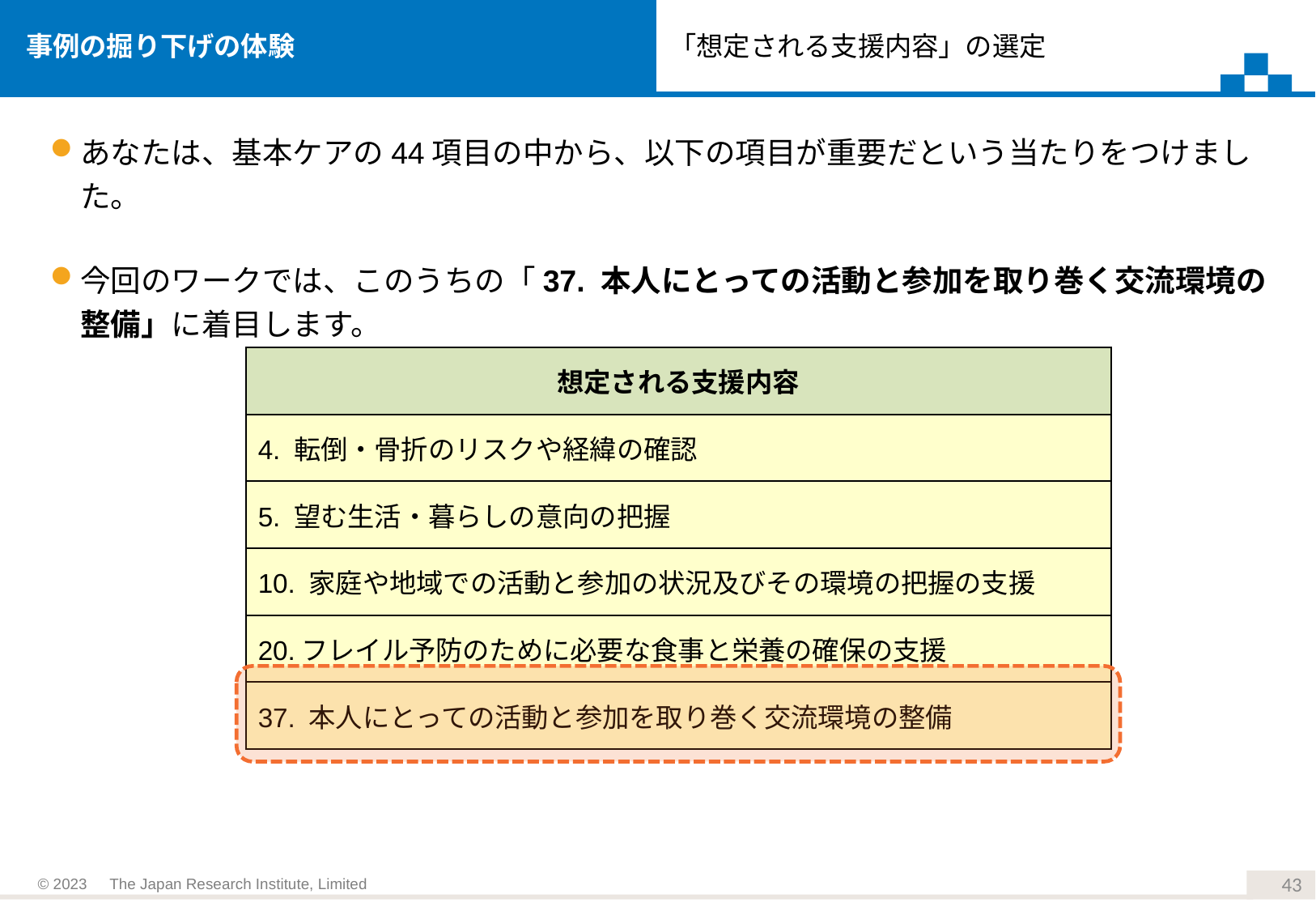

# 事例の掘り下げの体験
「想定される支援内容」の選定
あなたは、基本ケアの44項目の中から、以下の項目が重要だという当たりをつけました。
今回のワークでは、このうちの「37. 本人にとっての活動と参加を取り巻く交流環境の整備」に着目します。
| 想定される支援内容 |
| --- |
| 4. 転倒・骨折のリスクや経緯の確認 |
| 5. 望む生活・暮らしの意向の把握 |
| 10. 家庭や地域での活動と参加の状況及びその環境の把握の支援 |
| 20.フレイル予防のために必要な食事と栄養の確保の支援 |
| 37. 本人にとっての活動と参加を取り巻く交流環境の整備 |

43